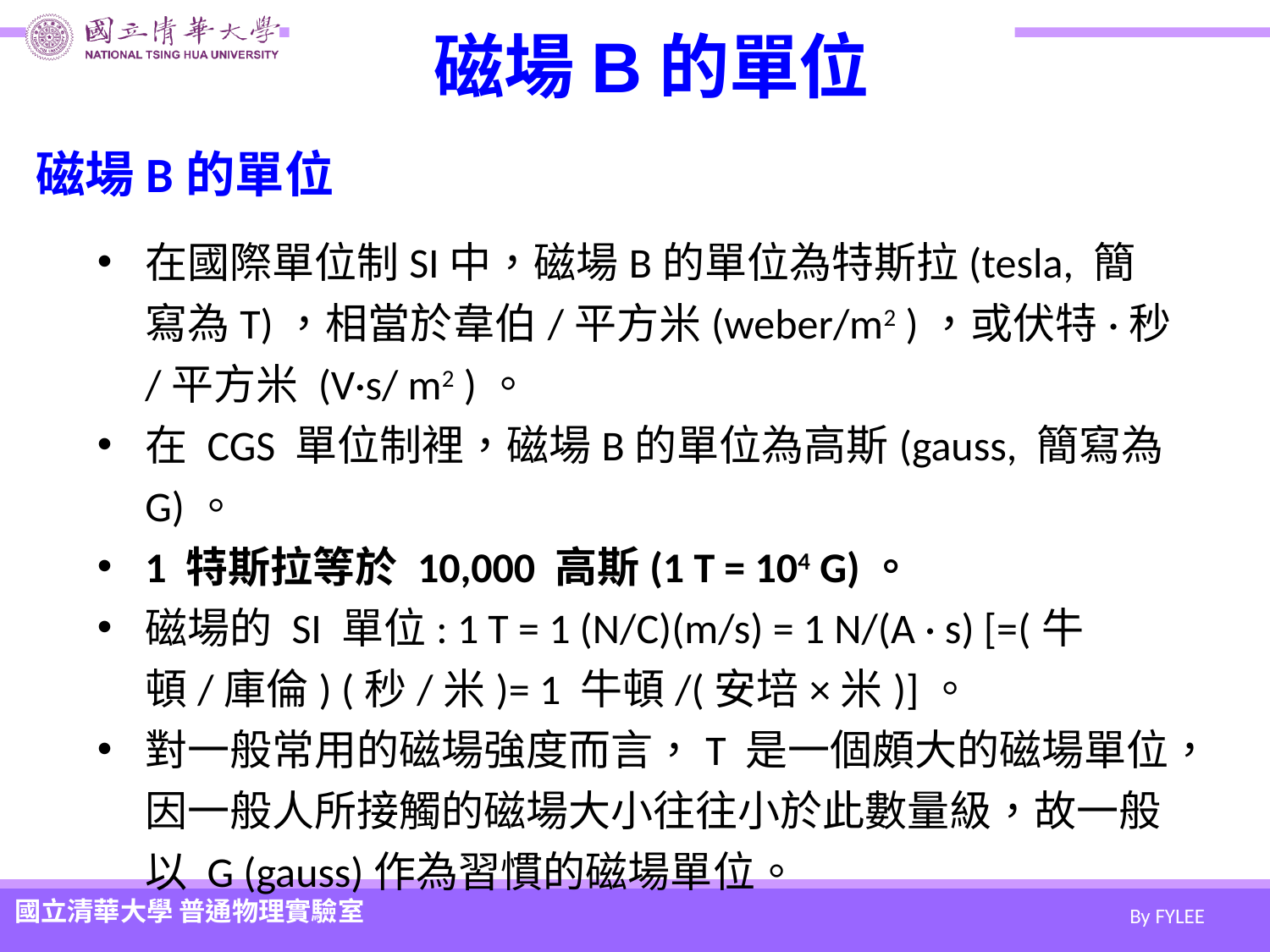

# 磁場B的單位
磁場B的單位
在國際單位制SI中，磁場B的單位為特斯拉(tesla, 簡寫為T)，相當於韋伯/平方米(weber/m2 )，或伏特·秒/平方米 (V·s/ m2 )。
在 CGS 單位制裡，磁場B的單位為高斯(gauss, 簡寫為 G)。
1 特斯拉等於 10,000 高斯(1 T = 104 G)。
磁場的 SI 單位: 1 T = 1 (N/C)(m/s) = 1 N/(A · s) [=(牛頓/庫倫) (秒/米)= 1 牛頓/(安培×米)]。
對一般常用的磁場強度而言，T 是一個頗大的磁場單位，因一般人所接觸的磁場大小往往小於此數量級，故一般以 G (gauss)作為習慣的磁場單位。